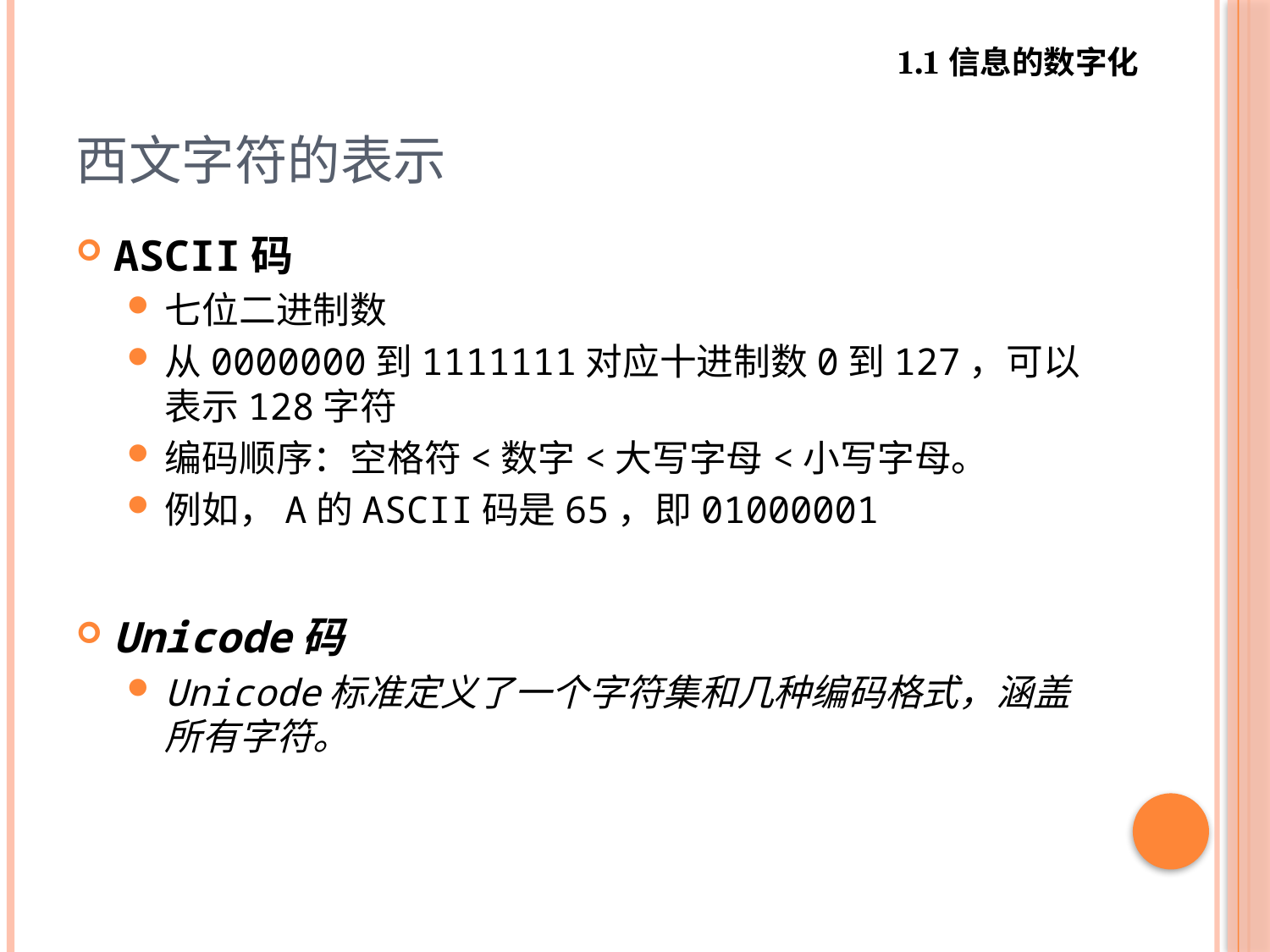

1.1信息的数字化
# 西文字符的表示
ASCII码
七位二进制数
从0000000到1111111对应十进制数0到127，可以表示128字符
编码顺序：空格符<数字<大写字母<小写字母。
例如，A的ASCII码是65，即01000001

Unicode码
Unicode标准定义了一个字符集和几种编码格式，涵盖所有字符。